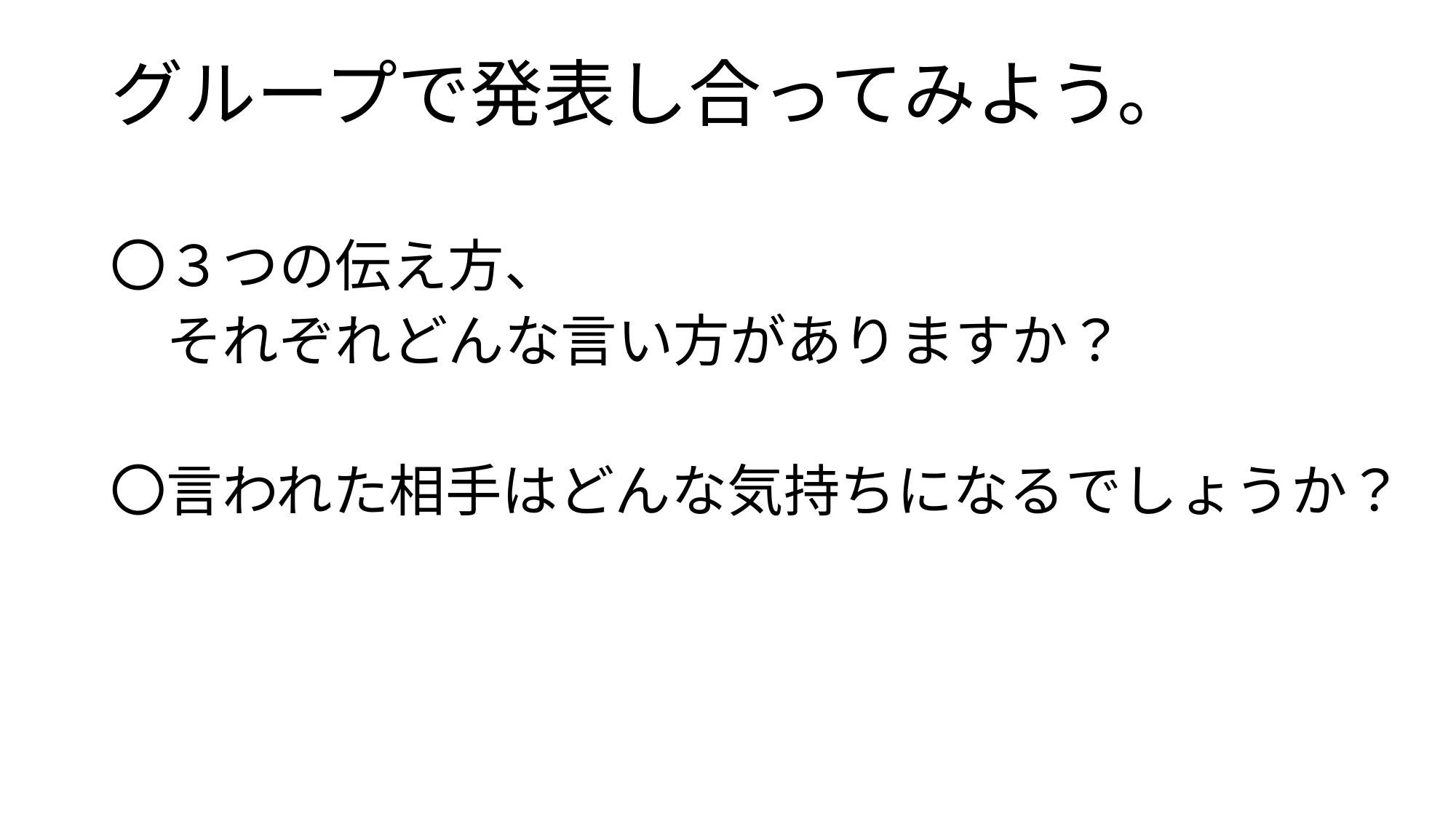

# グループで発表し合ってみよう。
〇３つの伝え方、
　それぞれどんな言い方がありますか？

〇言われた相手はどんな気持ちになるでしょうか？